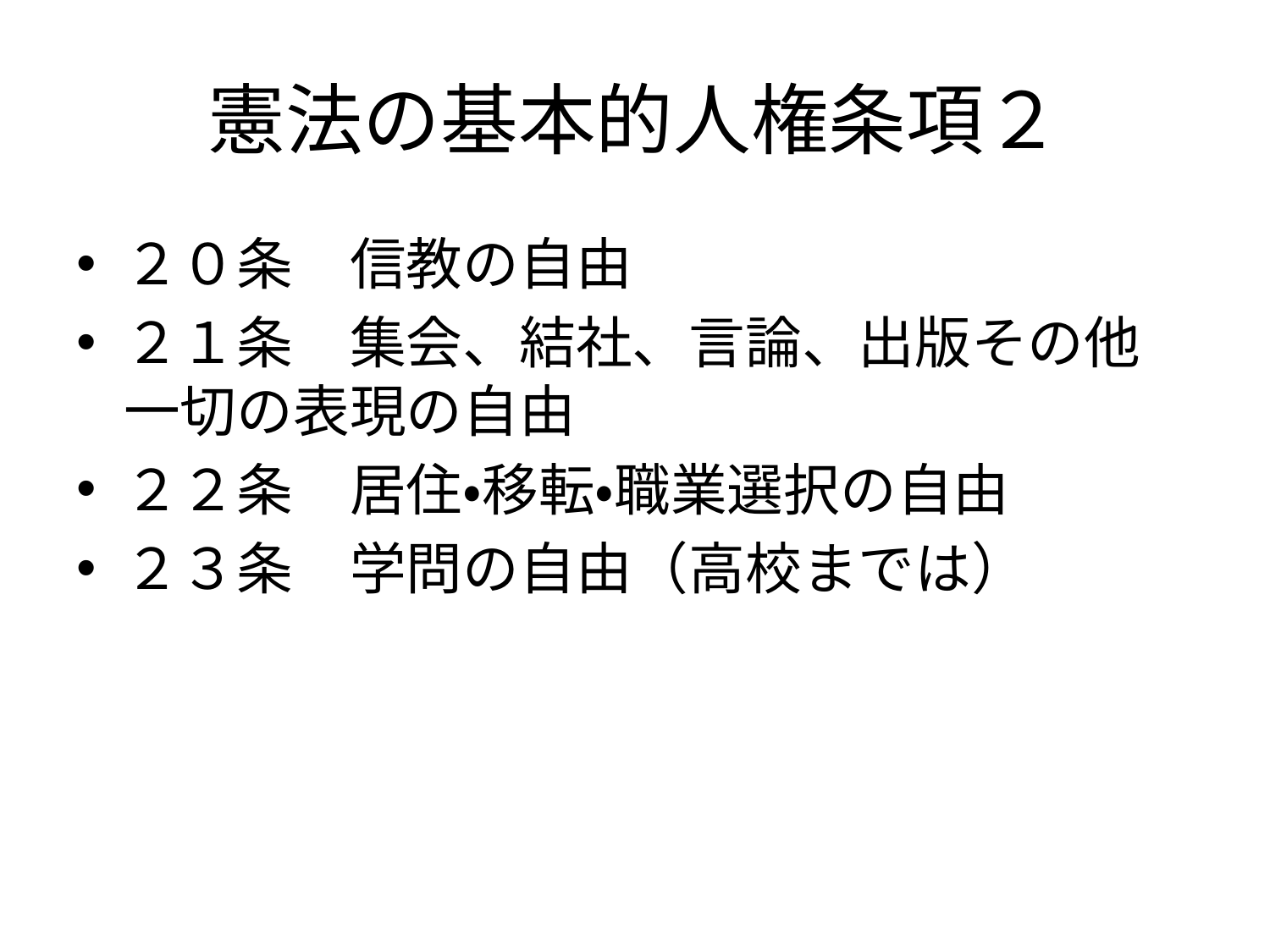

# 憲法の基本的人権条項２
２０条　信教の自由
２１条　集会、結社、言論、出版その他一切の表現の自由
２２条　居住・移転・職業選択の自由
２３条　学問の自由（高校までは）